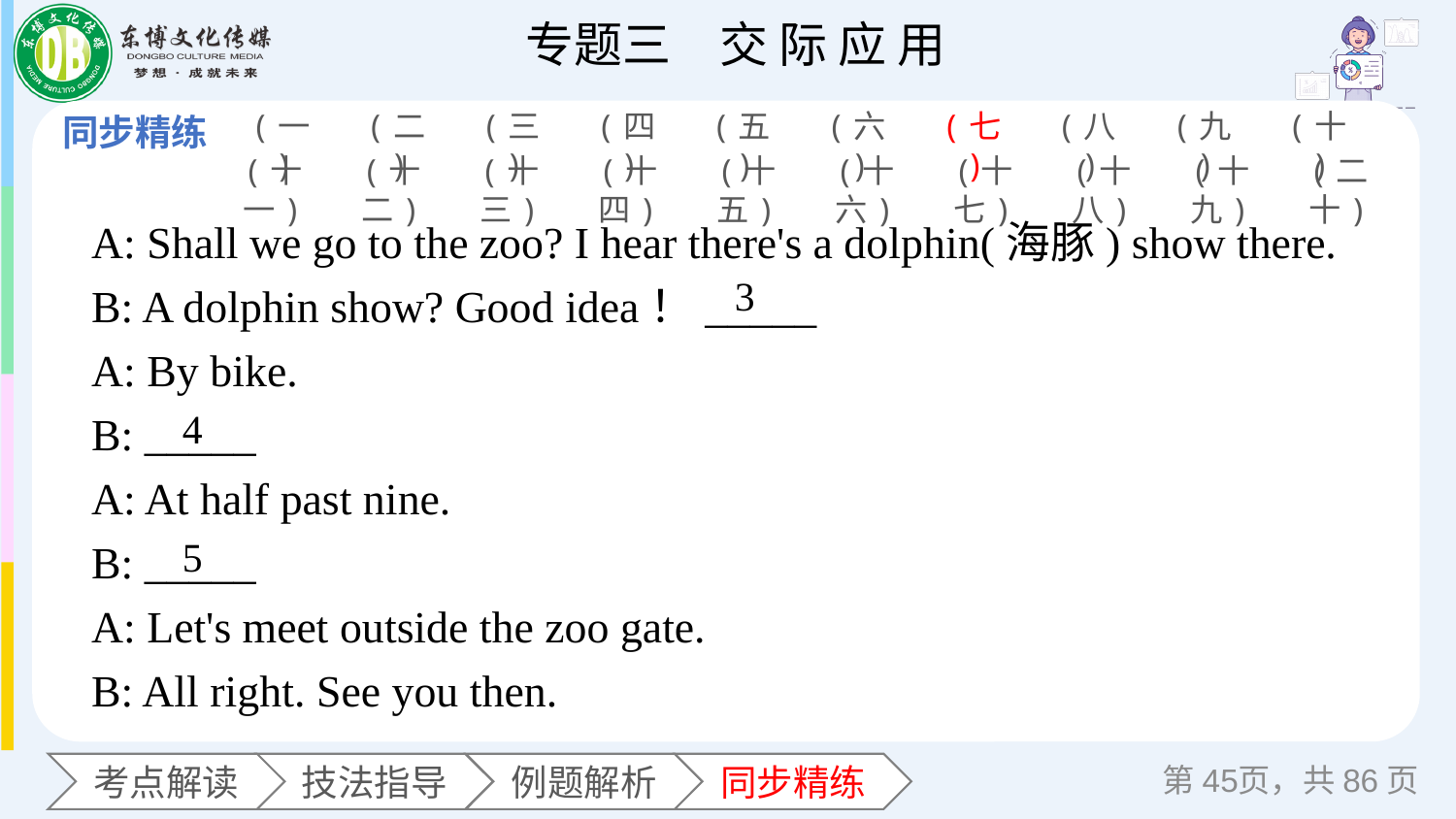

(一)
(二)
(三)
(四)
(五)
(六)
(七)
(八)
(九)
(十)
(十一)
(十二)
(十三)
(十四)
(十五)
(十六)
(十七)
(十八)
(十九)
(二十)
A: Shall we go to the zoo? I hear there's a dolphin(海豚) show there.
B: A dolphin show? Good idea！_____
A: By bike.
B: _____
A: At half past nine.
B: _____
A: Let's meet outside the zoo gate.
B: All right. See you then.
3
4
5
第45页，共86页